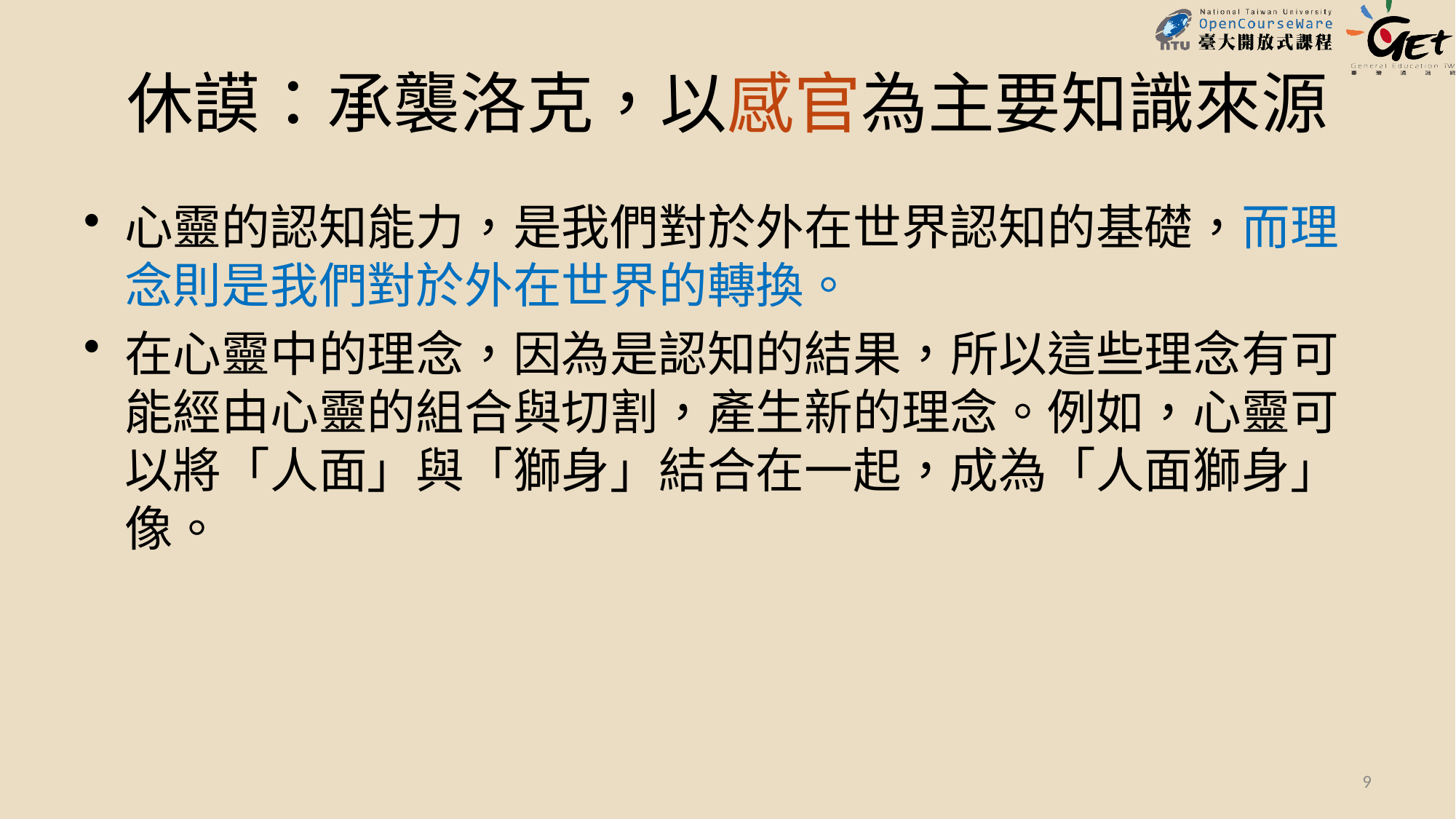

# 休謨：承襲洛克，以感官為主要知識來源
心靈的認知能力，是我們對於外在世界認知的基礎，而理念則是我們對於外在世界的轉換。
在心靈中的理念，因為是認知的結果，所以這些理念有可能經由心靈的組合與切割，產生新的理念。例如，心靈可以將「人面」與「獅身」結合在一起，成為「人面獅身」像。
9